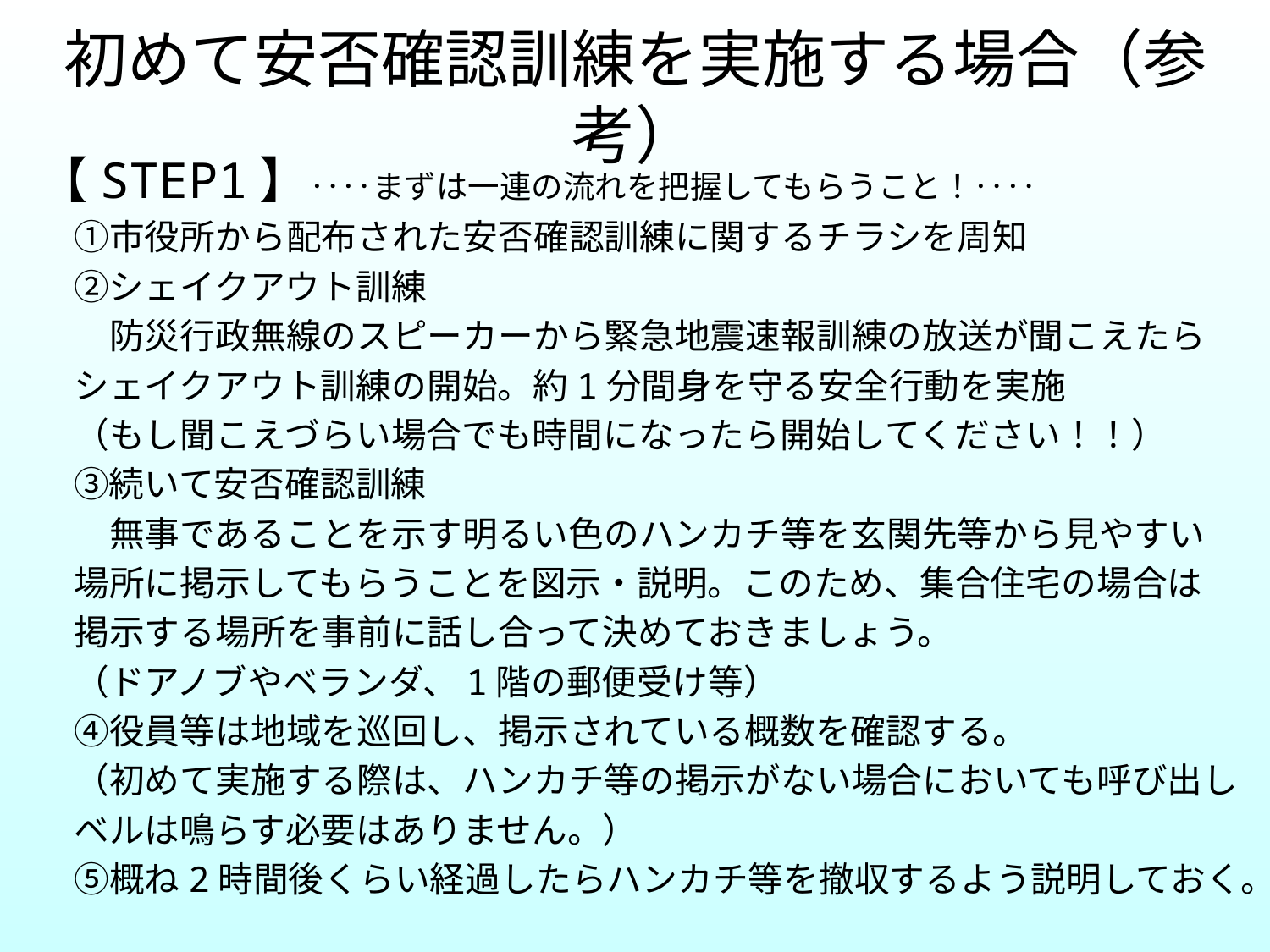

初めて安否確認訓練を実施する場合（参考）
【STEP1】‥‥まずは一連の流れを把握してもらうこと！‥‥
　①市役所から配布された安否確認訓練に関するチラシを周知
　②シェイクアウト訓練
　　防災行政無線のスピーカーから緊急地震速報訓練の放送が聞こえたら
　シェイクアウト訓練の開始。約1分間身を守る安全行動を実施
　（もし聞こえづらい場合でも時間になったら開始してください！！）
　③続いて安否確認訓練
　　無事であることを示す明るい色のハンカチ等を玄関先等から見やすい
　場所に掲示してもらうことを図示・説明。このため、集合住宅の場合は
　掲示する場所を事前に話し合って決めておきましょう。
　（ドアノブやベランダ、1階の郵便受け等）
　④役員等は地域を巡回し、掲示されている概数を確認する。
　（初めて実施する際は、ハンカチ等の掲示がない場合においても呼び出し
　ベルは鳴らす必要はありません。）
　⑤概ね2時間後くらい経過したらハンカチ等を撤収するよう説明しておく。